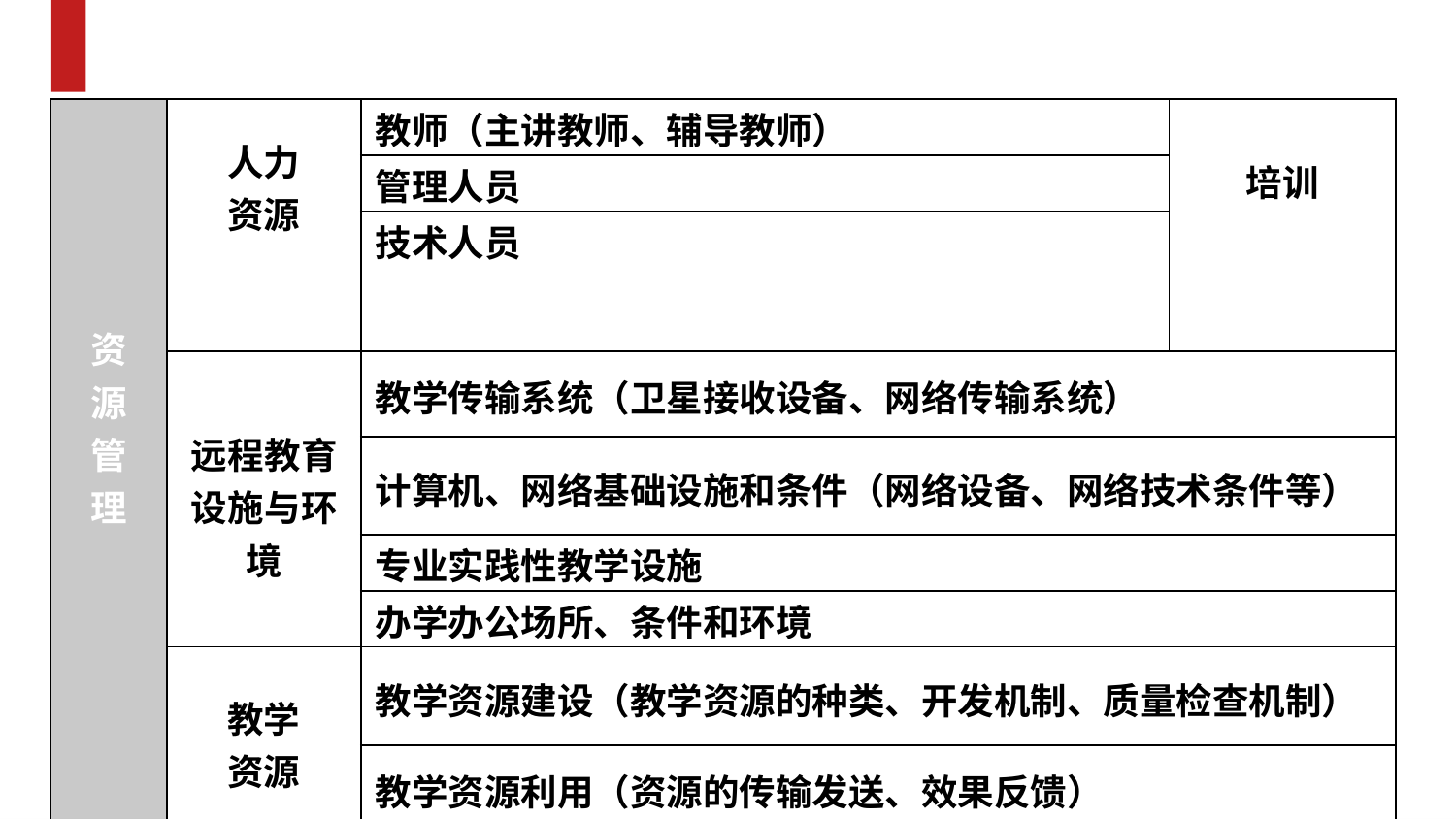

| 资 源 管 理 | 人力 资源 | 教师（主讲教师、辅导教师） | 培训 |
| --- | --- | --- | --- |
|  |  | 管理人员 |  |
|  |  | 技术人员 |  |
|  | 远程教育 设施与环 境 | 教学传输系统（卫星接收设备、网络传输系统） |  |
|  |  | 计算机、网络基础设施和条件（网络设备、网络技术条件等） |  |
|  |  | 专业实践性教学设施 |  |
|  |  | 办学办公场所、条件和环境 |  |
|  | 教学 资源 | 教学资源建设（教学资源的种类、开发机制、质量检查机制） |  |
|  |  | 教学资源利用（资源的传输发送、效果反馈） |  |